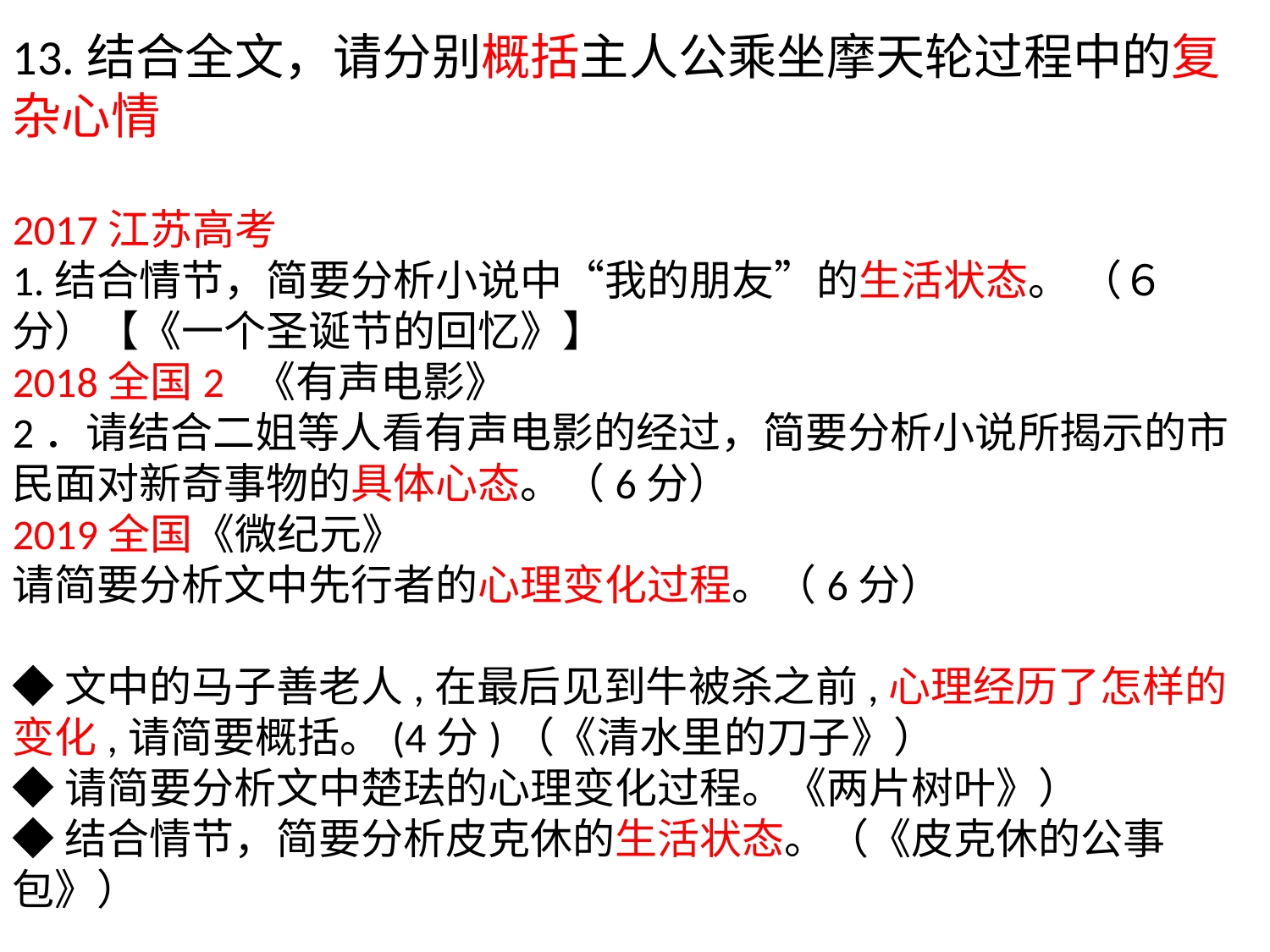

13.结合全文，请分别概括主人公乘坐摩天轮过程中的复杂心情

2017江苏高考
1.结合情节，简要分析小说中“我的朋友”的生活状态。 （６ 分）【《一个圣诞节的回忆》】
2018全国2  《有声电影》
2．请结合二姐等人看有声电影的经过，简要分析小说所揭示的市民面对新奇事物的具体心态。（6分）
2019全国《微纪元》
请简要分析文中先行者的心理变化过程。（6分）

◆文中的马子善老人,在最后见到牛被杀之前,心理经历了怎样的变化,请简要概括。(4分)（《清水里的刀子》）
◆请简要分析文中楚珐的心理变化过程。《两片树叶》）
◆结合情节，简要分析皮克休的生活状态。（《皮克休的公事包》）